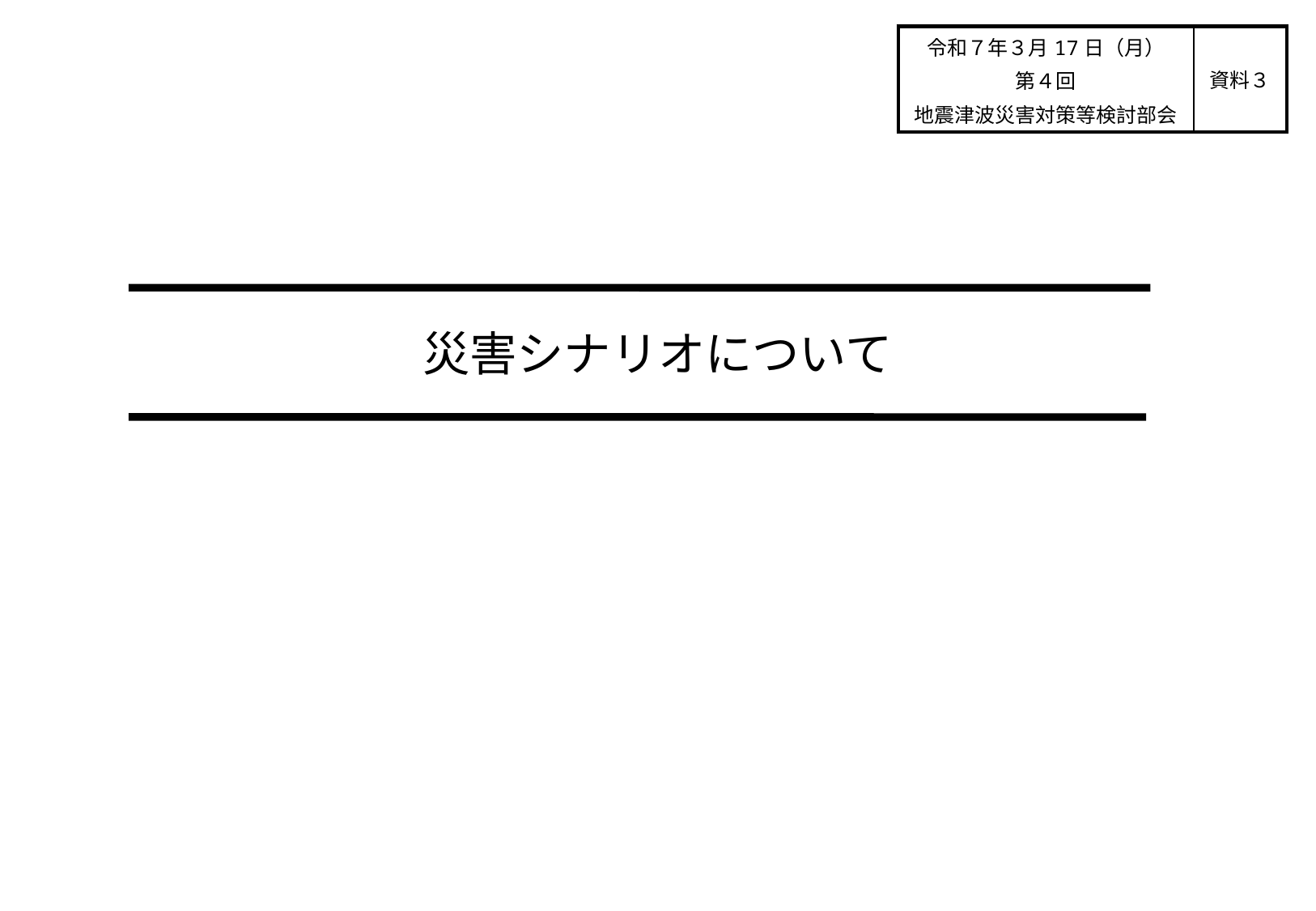

| 令和７年３月17日（月） 第４回 地震津波災害対策等検討部会 | 資料３ |
| --- | --- |

災害シナリオについて